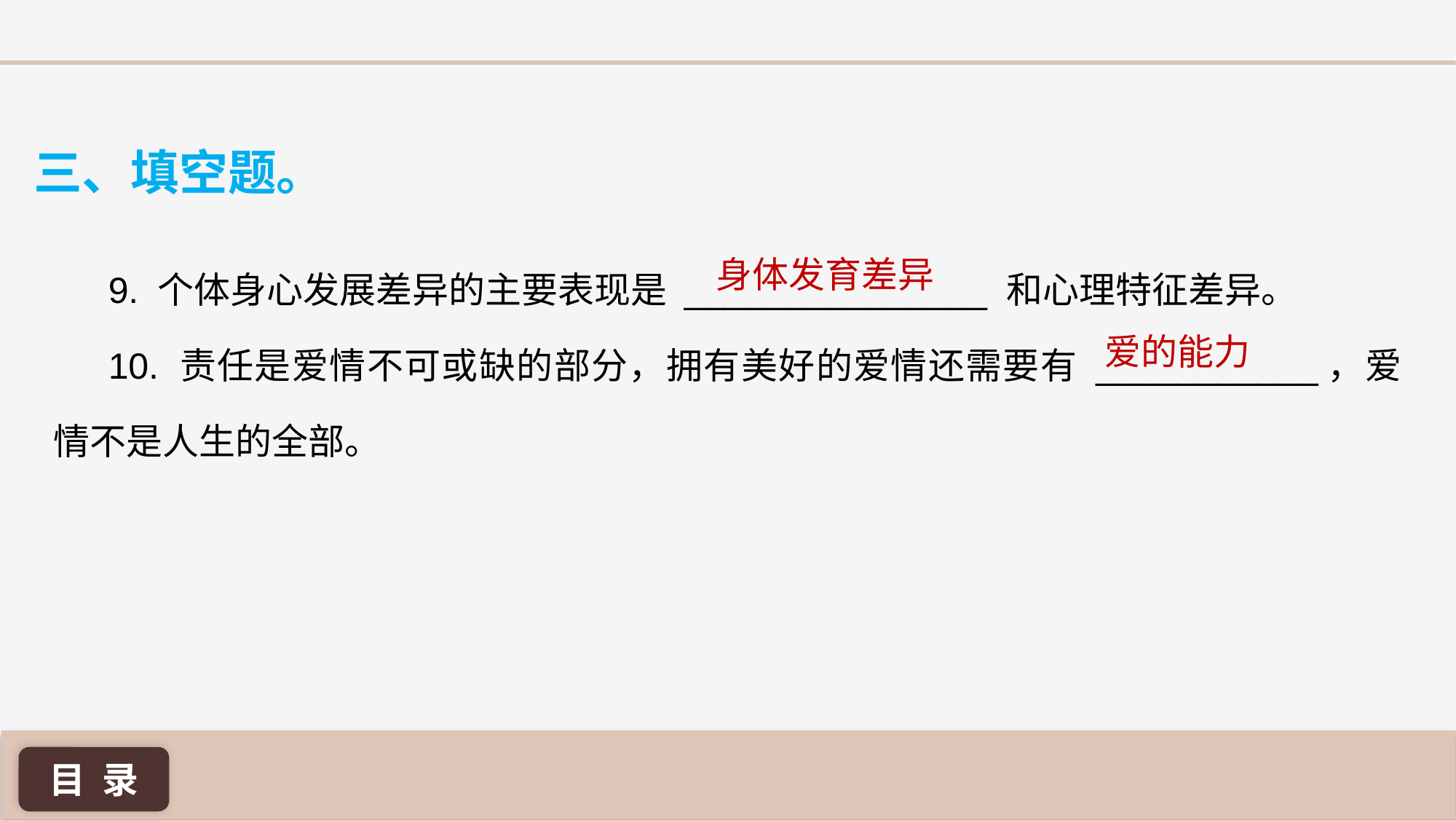

三、填空题。
身体发育差异
9. 个体身心发展差异的主要表现是 _______________ 和心理特征差异。
10. 责任是爱情不可或缺的部分，拥有美好的爱情还需要有 ___________，爱情不是人生的全部。
爱的能力